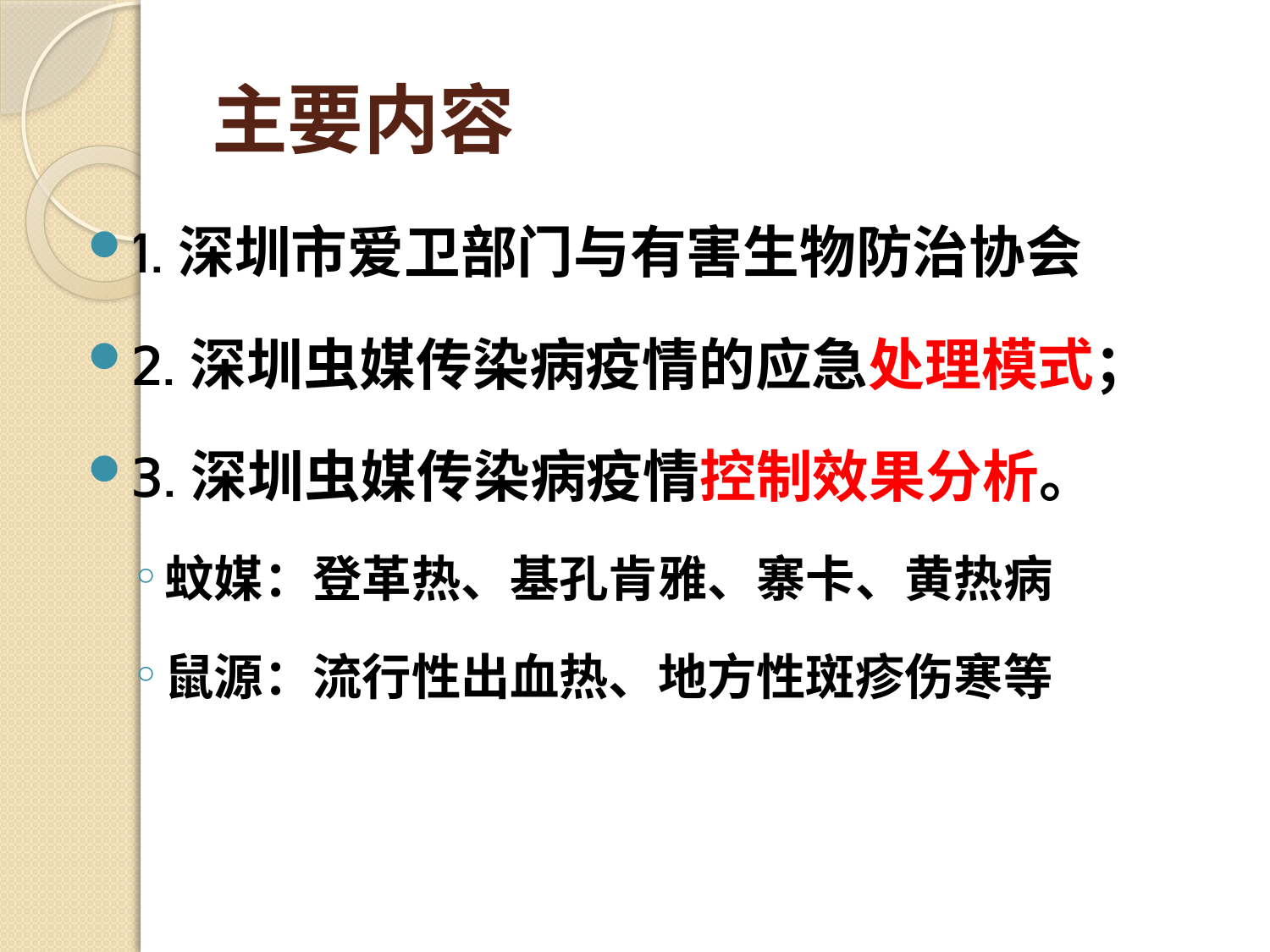

# 主要内容
1.深圳市爱卫部门与有害生物防治协会
2.深圳虫媒传染病疫情的应急处理模式；
3.深圳虫媒传染病疫情控制效果分析。
蚊媒：登革热、基孔肯雅、寨卡、黄热病
鼠源：流行性出血热、地方性斑疹伤寒等